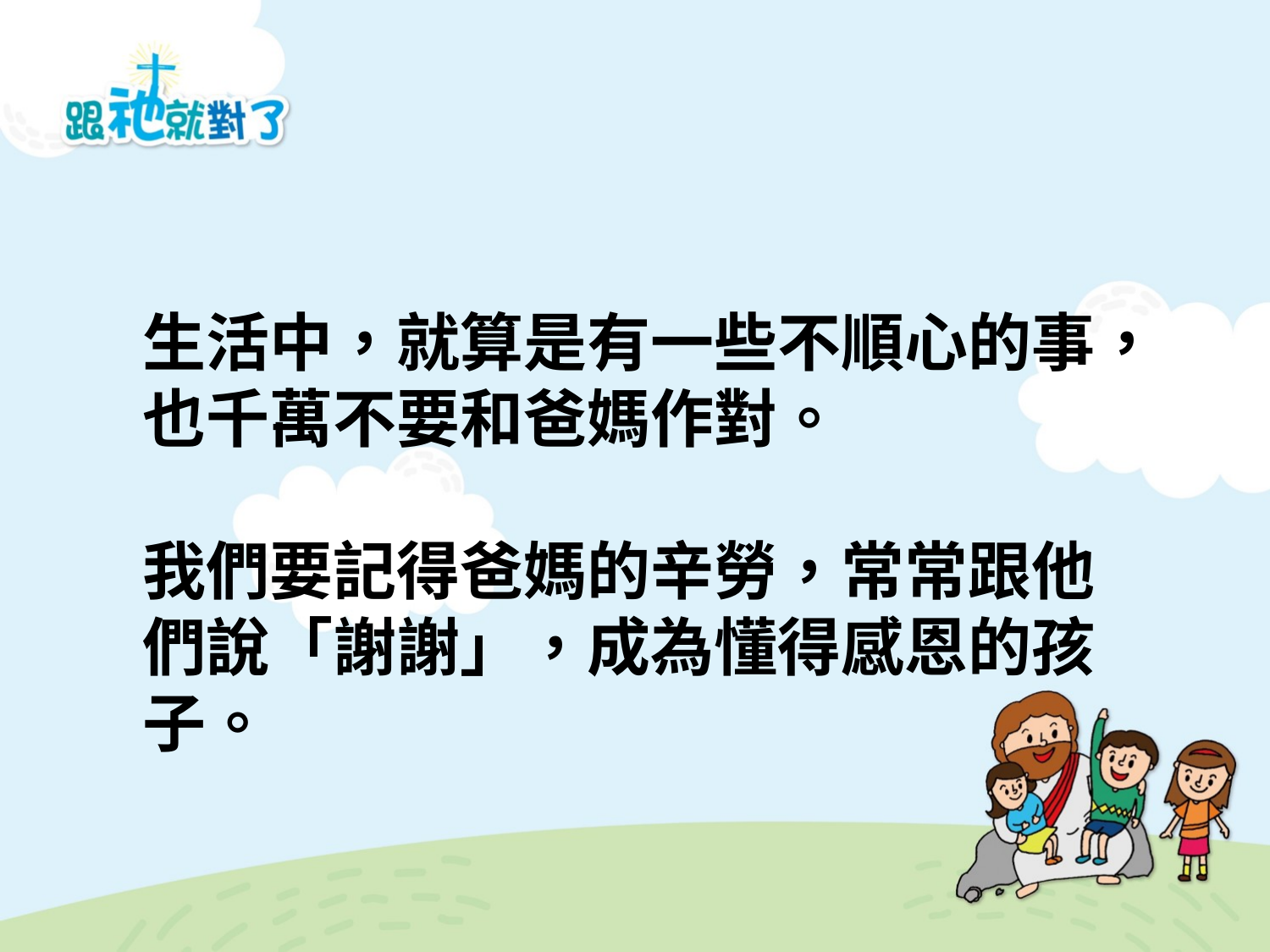

生活中，就算是有一些不順心的事，也千萬不要和爸媽作對。

我們要記得爸媽的辛勞，常常跟他們說「謝謝」，成為懂得感恩的孩子。